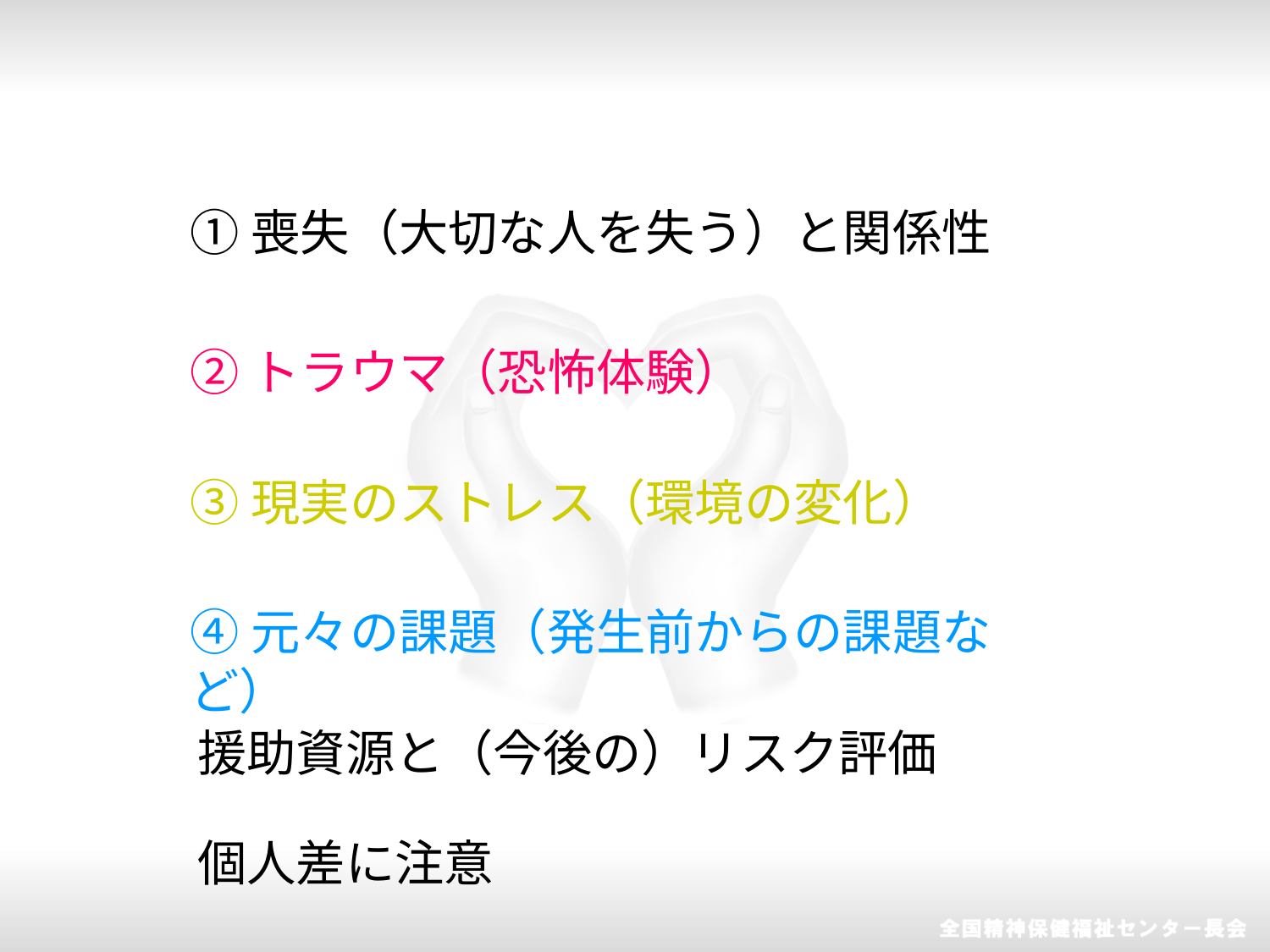

①喪失（大切な人を失う）と関係性
②トラウマ（恐怖体験）
③現実のストレス（環境の変化）
④元々の課題（発生前からの課題など）
援助資源と（今後の）リスク評価
個人差に注意